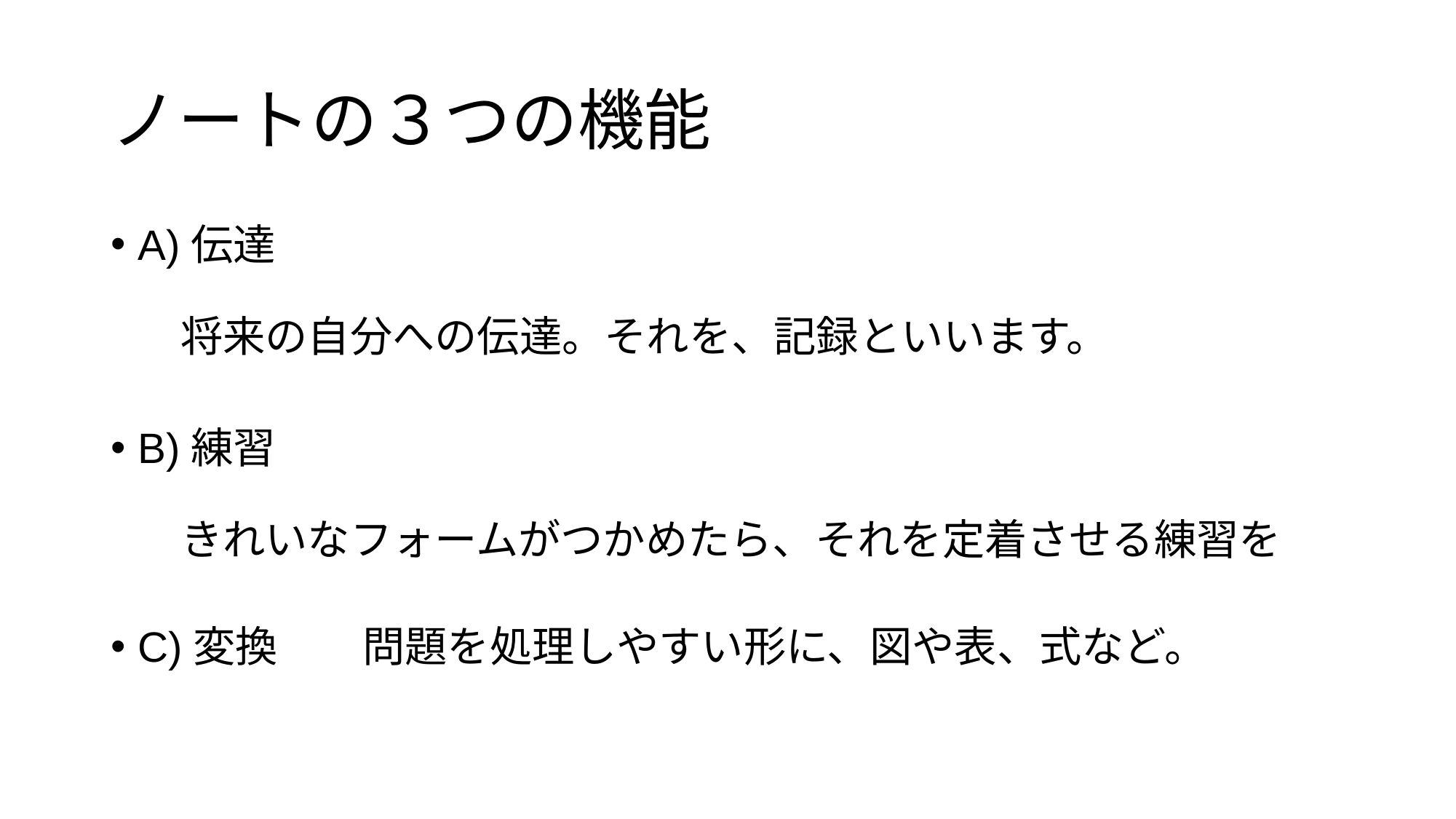

# ノートの３つの機能
A)伝達
　将来の自分への伝達。それを、記録といいます。
B)練習
　きれいなフォームがつかめたら、それを定着させる練習を
C)変換　　問題を処理しやすい形に、図や表、式など。